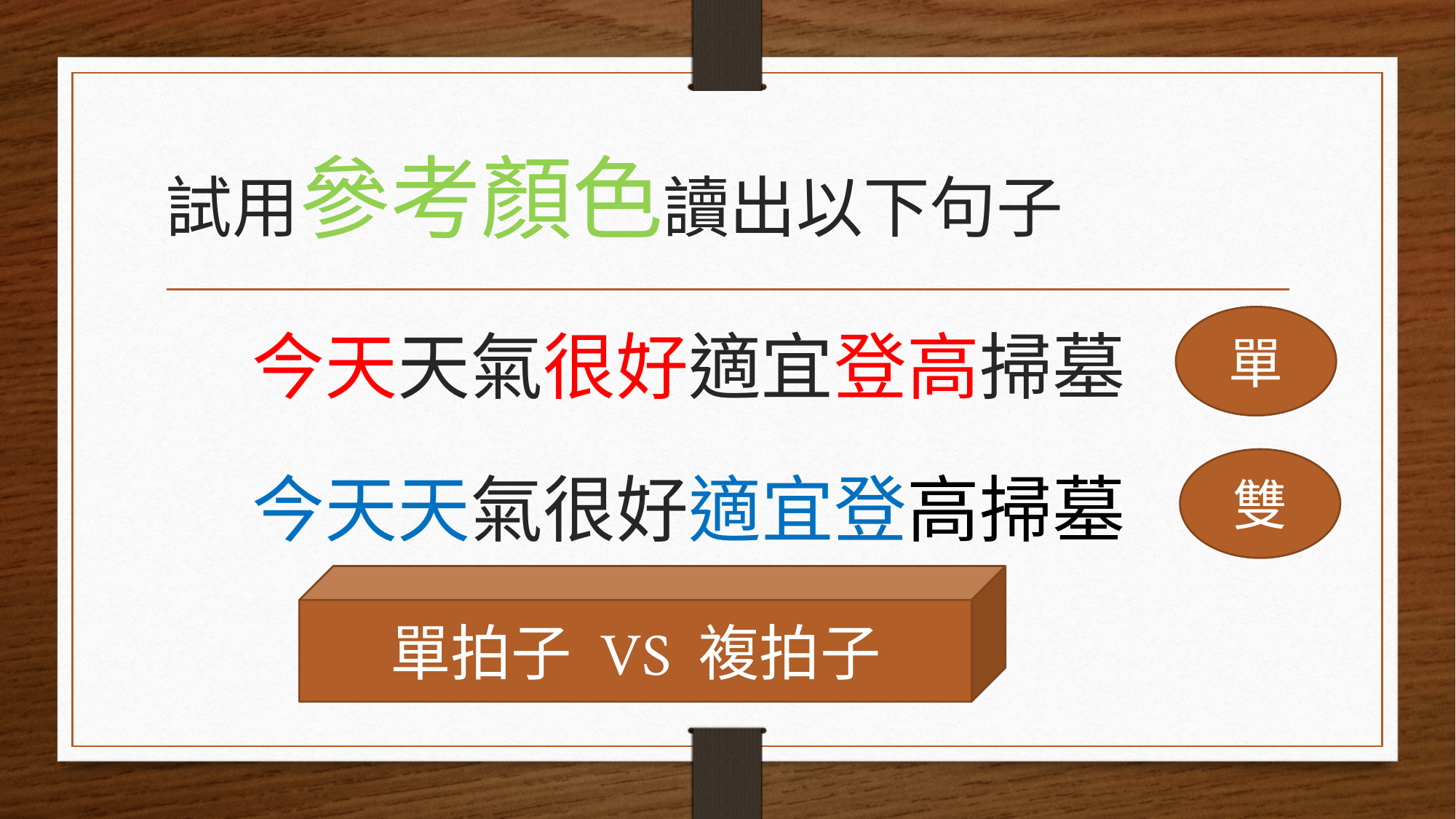

# 試用參考顏色讀出以下句子
單
今天天氣很好適宜登高掃墓
雙
今天天氣很好適宜登高掃墓
單拍子 VS 複拍子